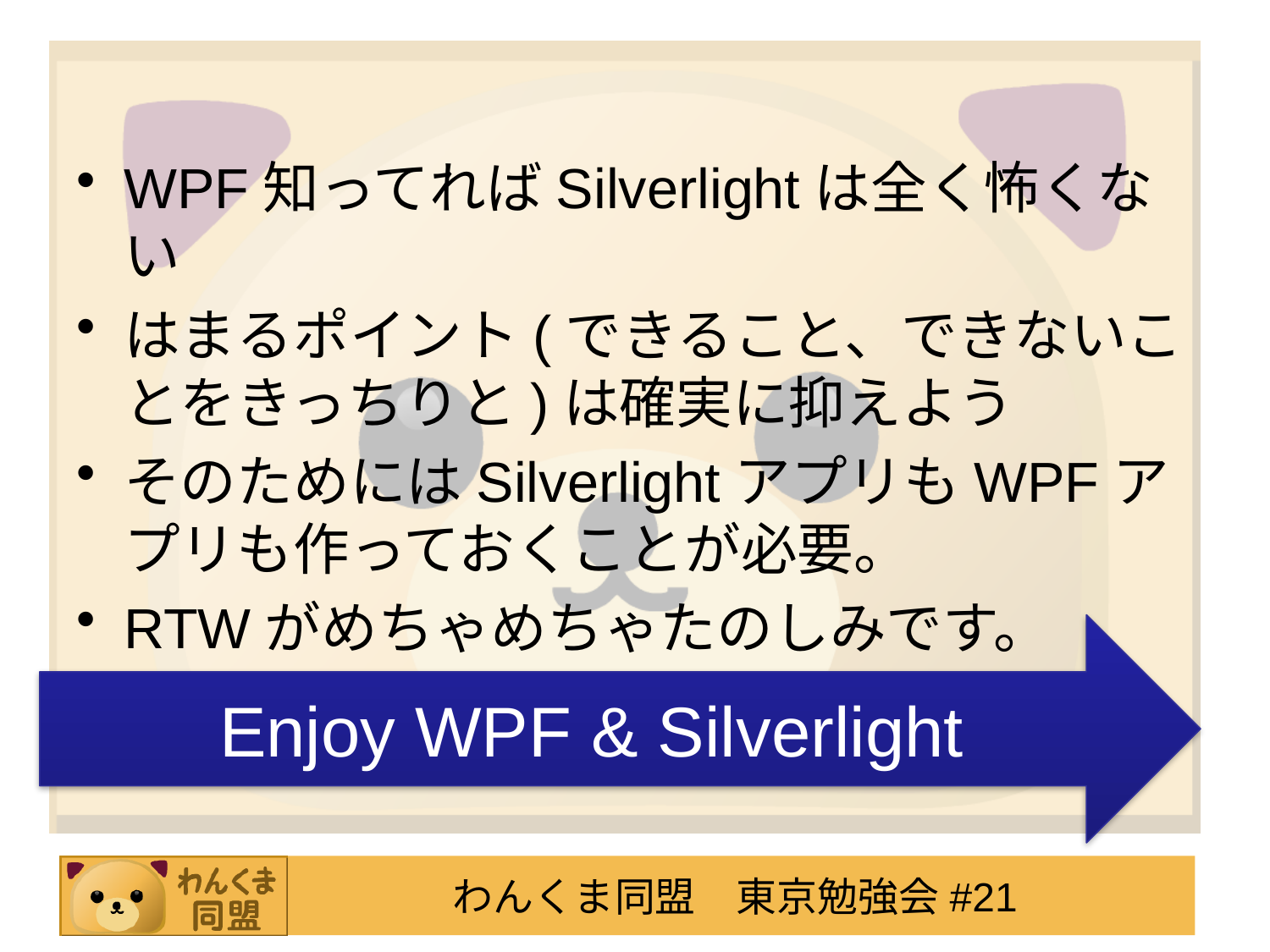

#
WPF知ってればSilverlightは全く怖くない
はまるポイント(できること、できないことをきっちりと)は確実に抑えよう
そのためにはSilverlightアプリもWPFアプリも作っておくことが必要。
RTWがめちゃめちゃたのしみです。

Enjoy WPF & Silverlight